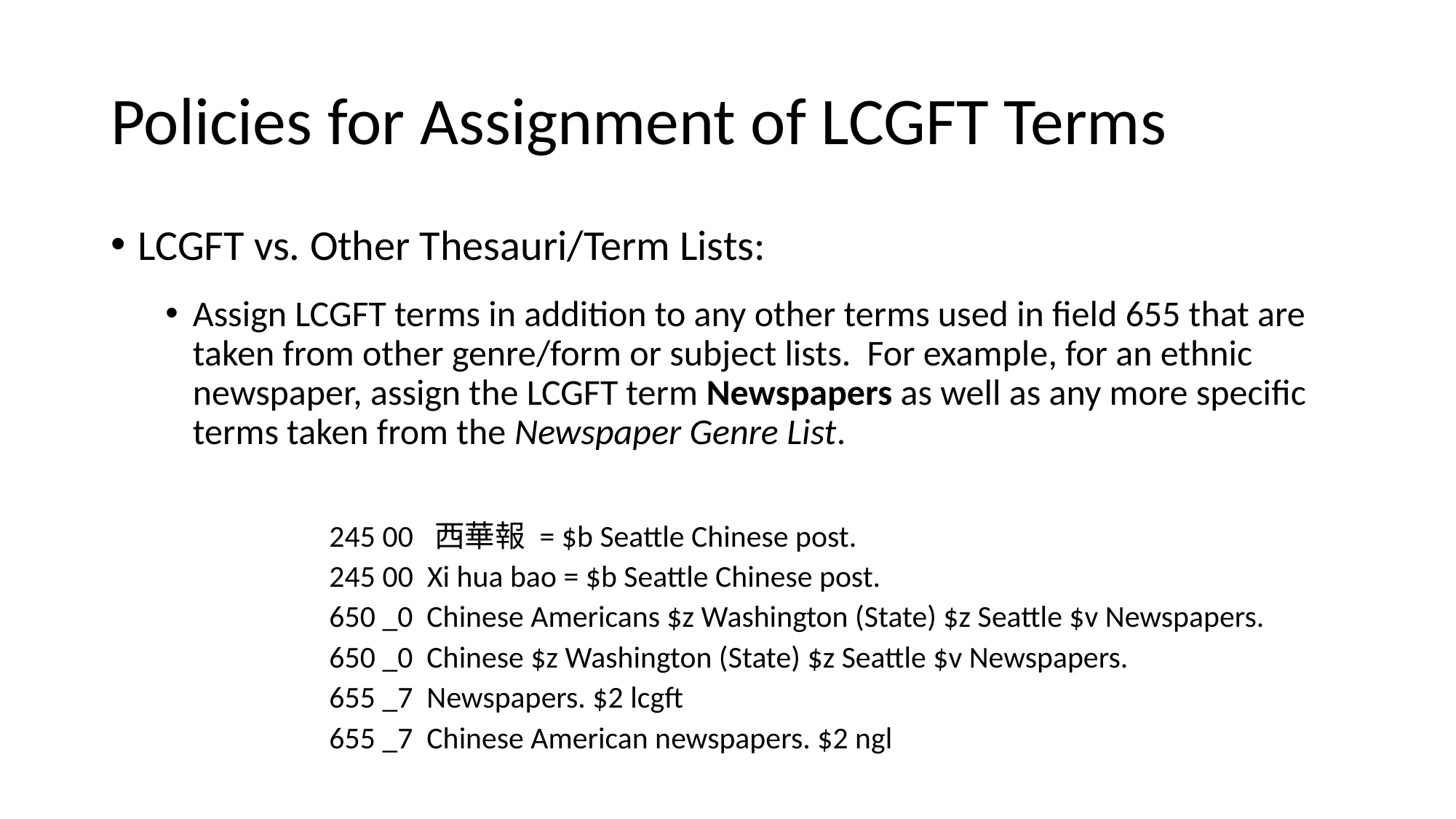

# Policies for Assignment of LCGFT Terms
LCGFT vs. Other Thesauri/Term Lists:
Assign LCGFT terms in addition to any other terms used in field 655 that are taken from other genre/form or subject lists.  For example, for an ethnic newspaper, assign the LCGFT term Newspapers as well as any more specific terms taken from the Newspaper Genre List.

	245 00  西華報 = $b Seattle Chinese post.
	245 00  Xi hua bao = $b Seattle Chinese post.
	650 _0  Chinese Americans $z Washington (State) $z Seattle $v Newspapers.
	650 _0  Chinese $z Washington (State) $z Seattle $v Newspapers.
	655 _7  Newspapers. $2 lcgft
	655 _7  Chinese American newspapers. $2 ngl